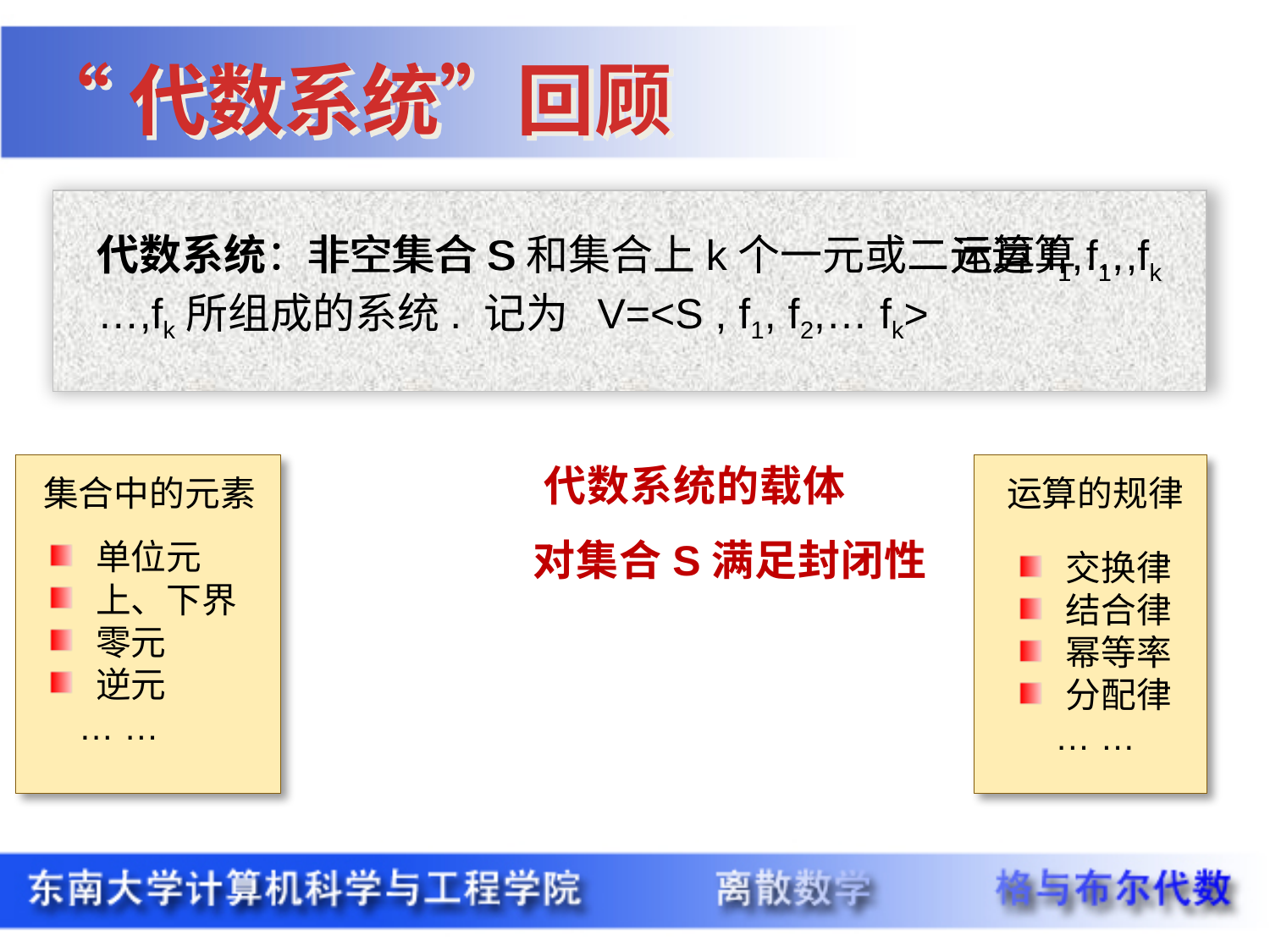

“代数系统”回顾

运算f1,…,fk
代数系统：非空集合S和集合上k个一元或二元运算f1,…,fk所组成的系统. 记为  V=<S , f1, f2,… fk>
非空集合S
代数系统的载体

集合中的元素
 单位元
 上、下界
 零元
 逆元
   … …

运算的规律
 交换律
 结合律
 幂等率
 分配律
… …
对集合S满足封闭性